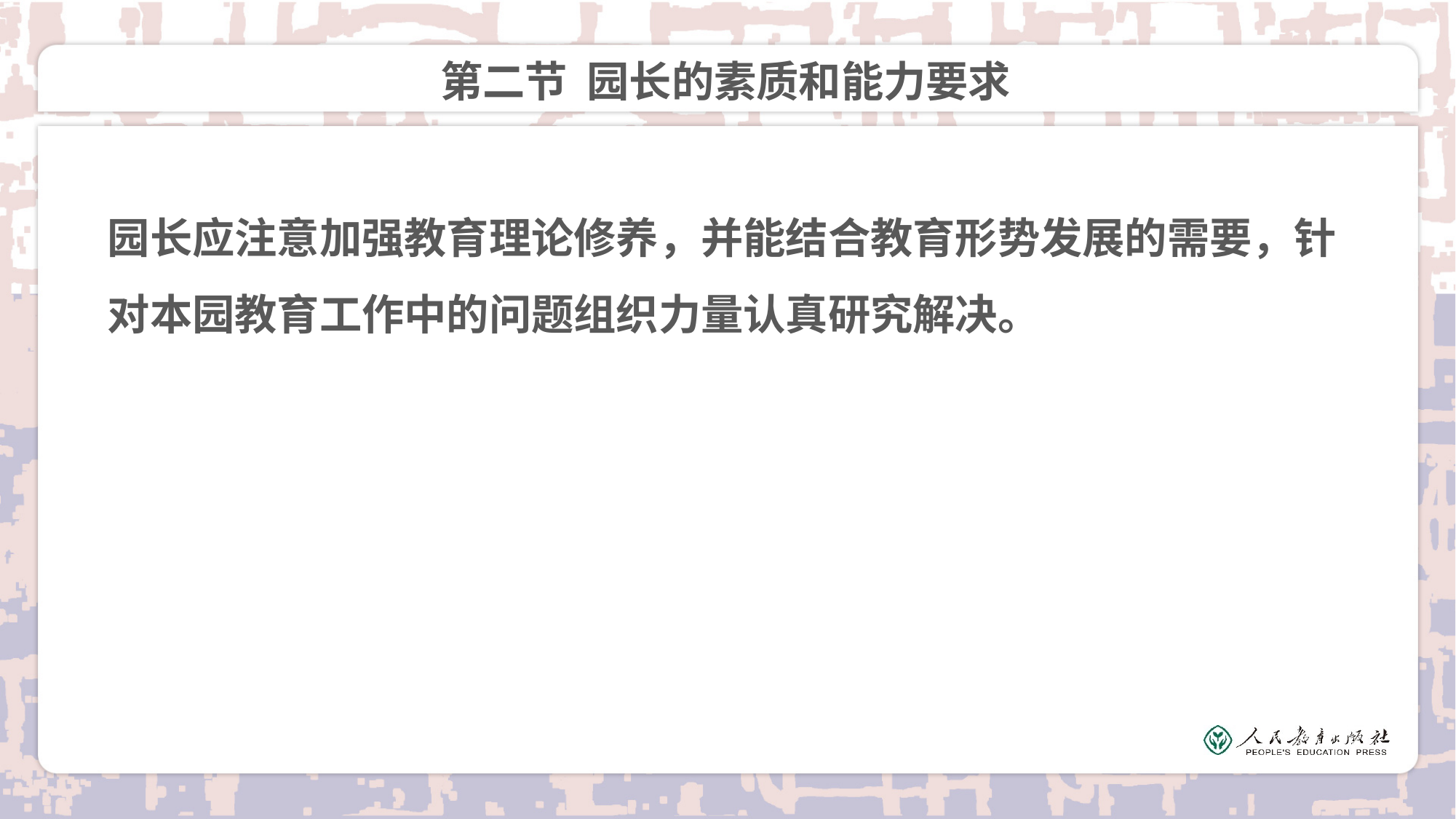

# 第二节  园长的素质和能力要求
园长应注意加强教育理论修养，并能结合教育形势发展的需要，针对本园教育工作中的问题组织力量认真研究解决。